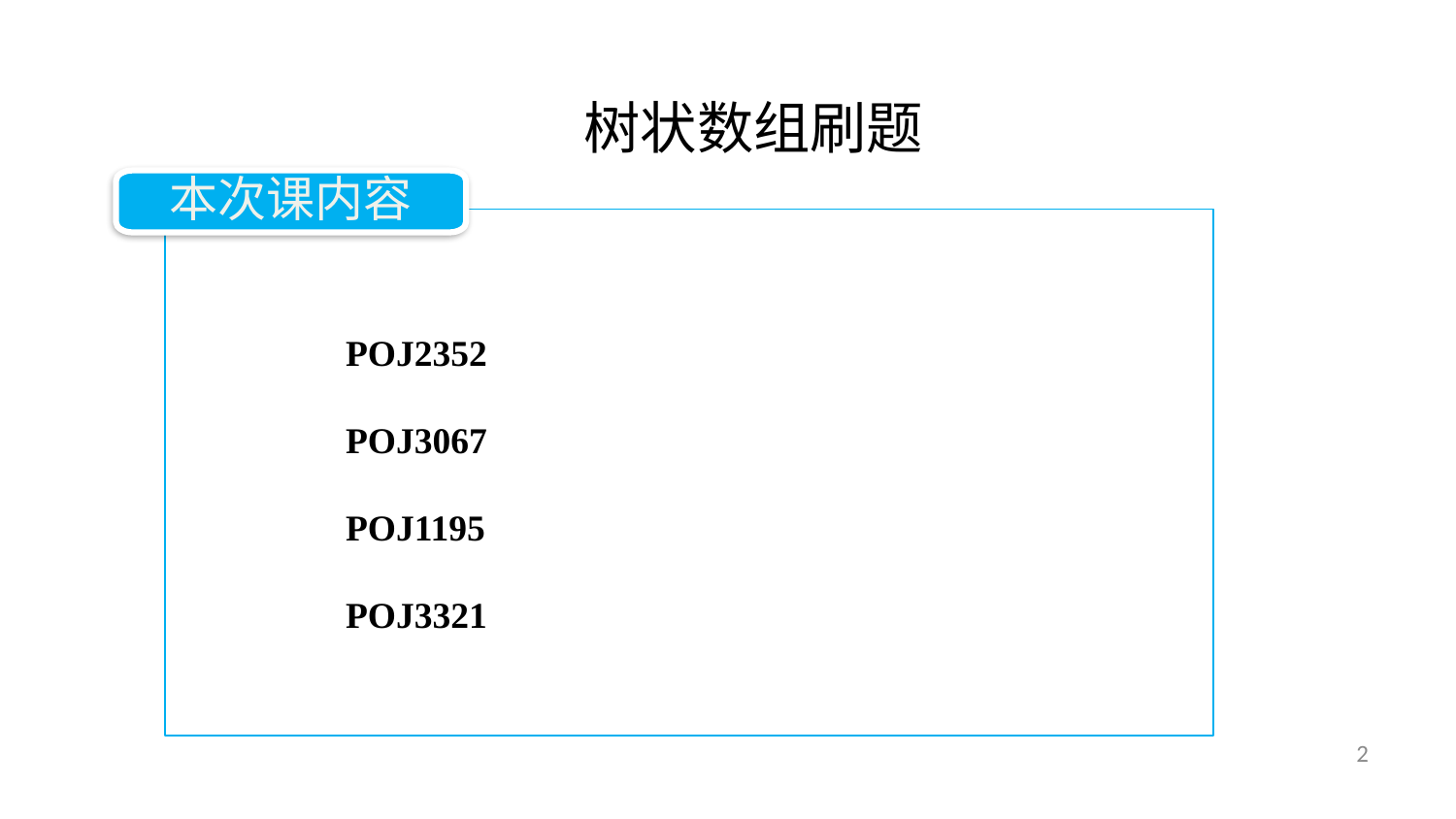

树状数组刷题
本次课内容

POJ2352
POJ3067
POJ1195
POJ3321
2